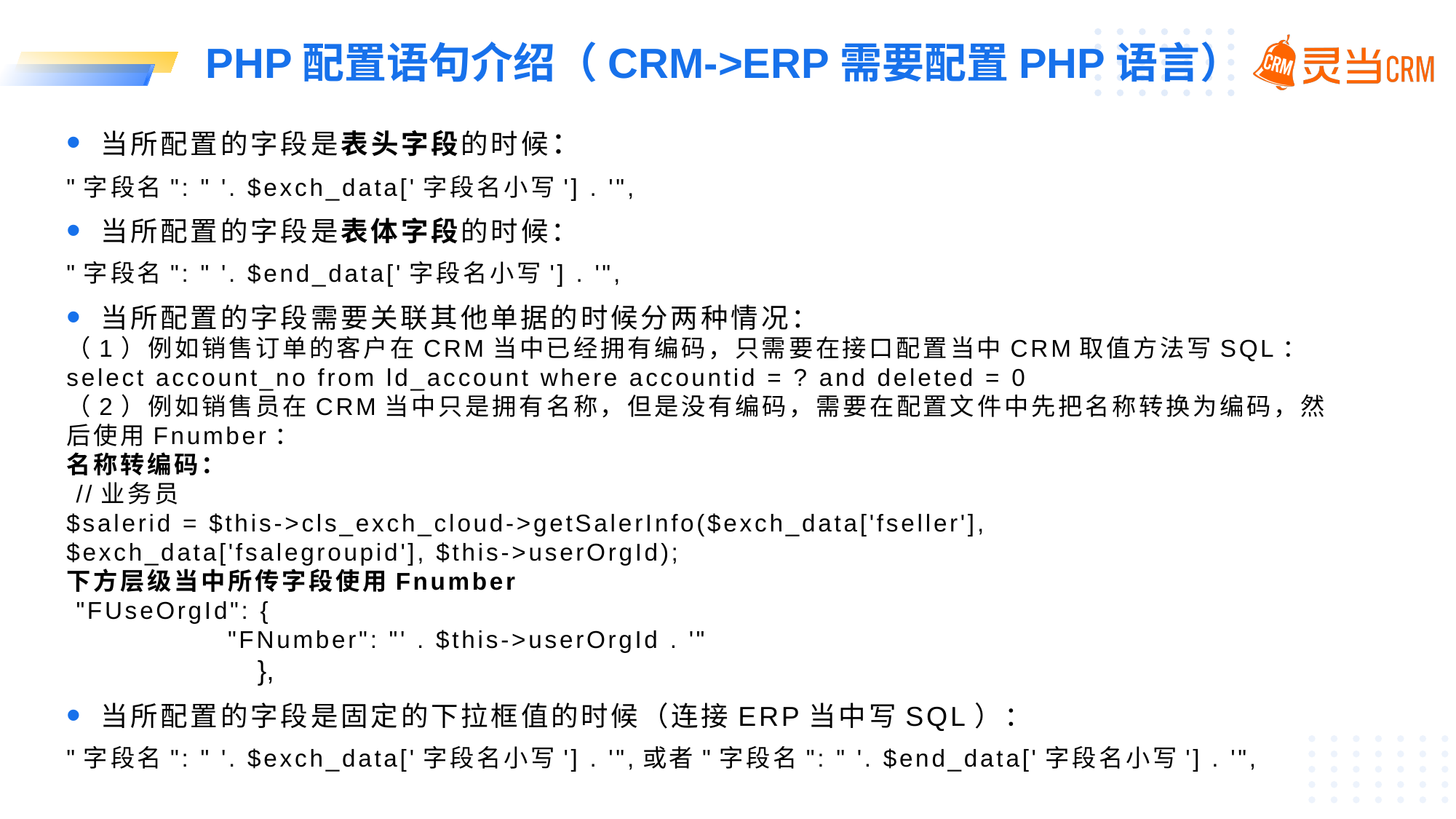

# PHP配置语句介绍（CRM->ERP需要配置PHP语言）
当所配置的字段是表头字段的时候：
"字段名": " '. $exch_data['字段名小写'] . '",
当所配置的字段是表体字段的时候：
"字段名": " '. $end_data['字段名小写'] . '",
当所配置的字段需要关联其他单据的时候分两种情况：
（1）例如销售订单的客户在CRM当中已经拥有编码，只需要在接口配置当中CRM取值方法写SQL：
select account_no from ld_account where accountid = ? and deleted = 0
（2）例如销售员在CRM当中只是拥有名称，但是没有编码，需要在配置文件中先把名称转换为编码，然后使用Fnumber：
名称转编码：
 //业务员
$salerid = $this->cls_exch_cloud->getSalerInfo($exch_data['fseller'], $exch_data['fsalegroupid'], $this->userOrgId);
下方层级当中所传字段使用Fnumber
 "FUseOrgId": {
                 "FNumber": "' . $this->userOrgId . '"
                         },
当所配置的字段是固定的下拉框值的时候（连接ERP当中写SQL）：
"字段名": " '. $exch_data['字段名小写'] . '",或者"字段名": " '. $end_data['字段名小写'] . '",